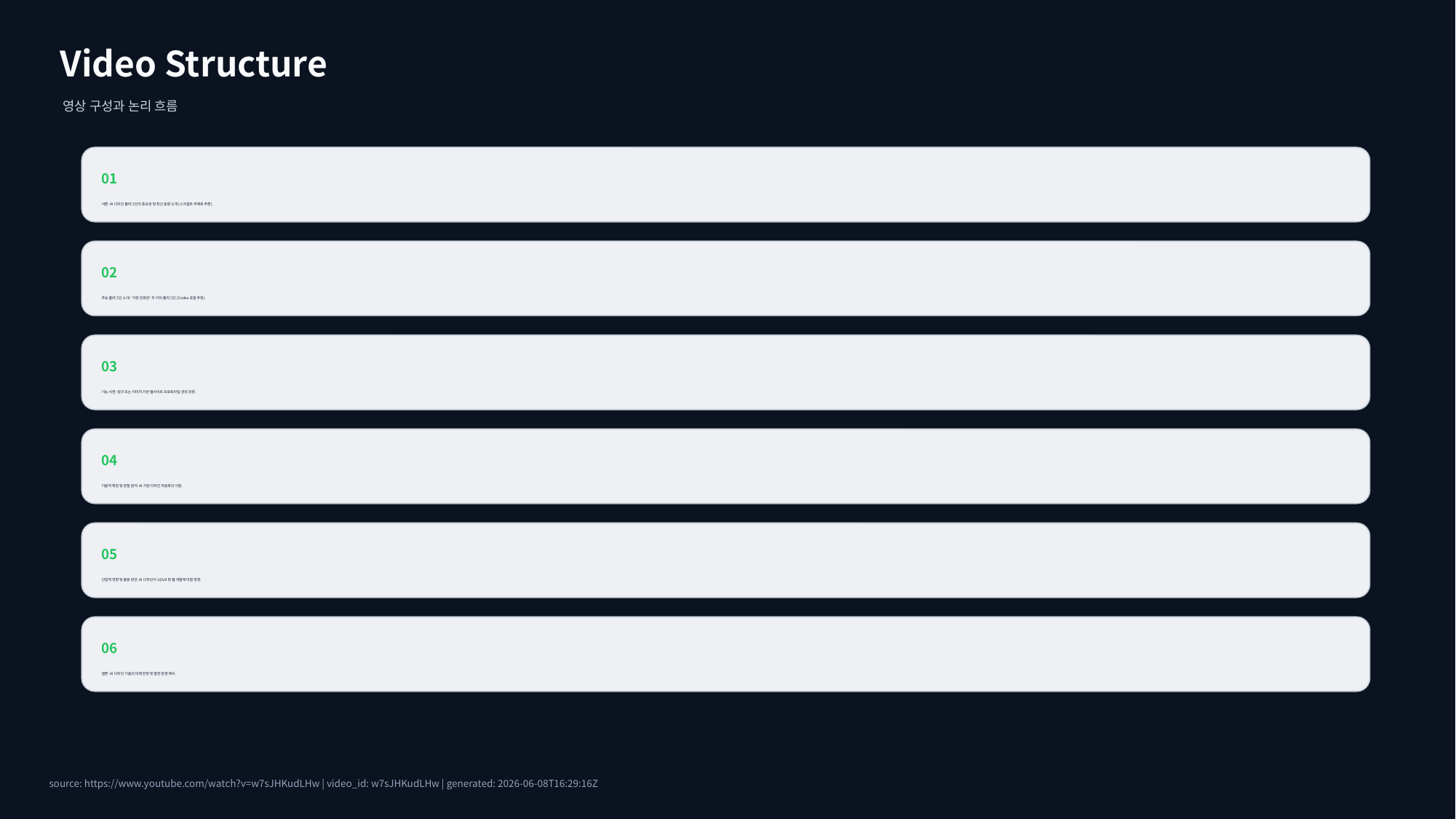

Video Structure
영상 구성과 논리 흐름

01
서론: AI 디자인 플러그인의 중요성 및 최신 동향 소개 (스크립트 부재로 추론).

02
주요 플러그인 소개: '가장 진화한' 두 가지 플러그인 (Codex 포함 추정).

03
기능 시연: 링크 또는 이미지 기반 웹사이트 프로토타입 생성 과정.

04
기술적 특징 및 장점 분석: AI 기반 디자인 자동화의 이점.

05
산업적 영향 및 활용 방안: AI 디자인이 UI/UX 및 웹 개발에 미칠 영향.

06
결론: AI 디자인 기술의 미래 전망 및 발전 방향 제시.
source: https://www.youtube.com/watch?v=w7sJHKudLHw | video_id: w7sJHKudLHw | generated: 2026-06-08T16:29:16Z